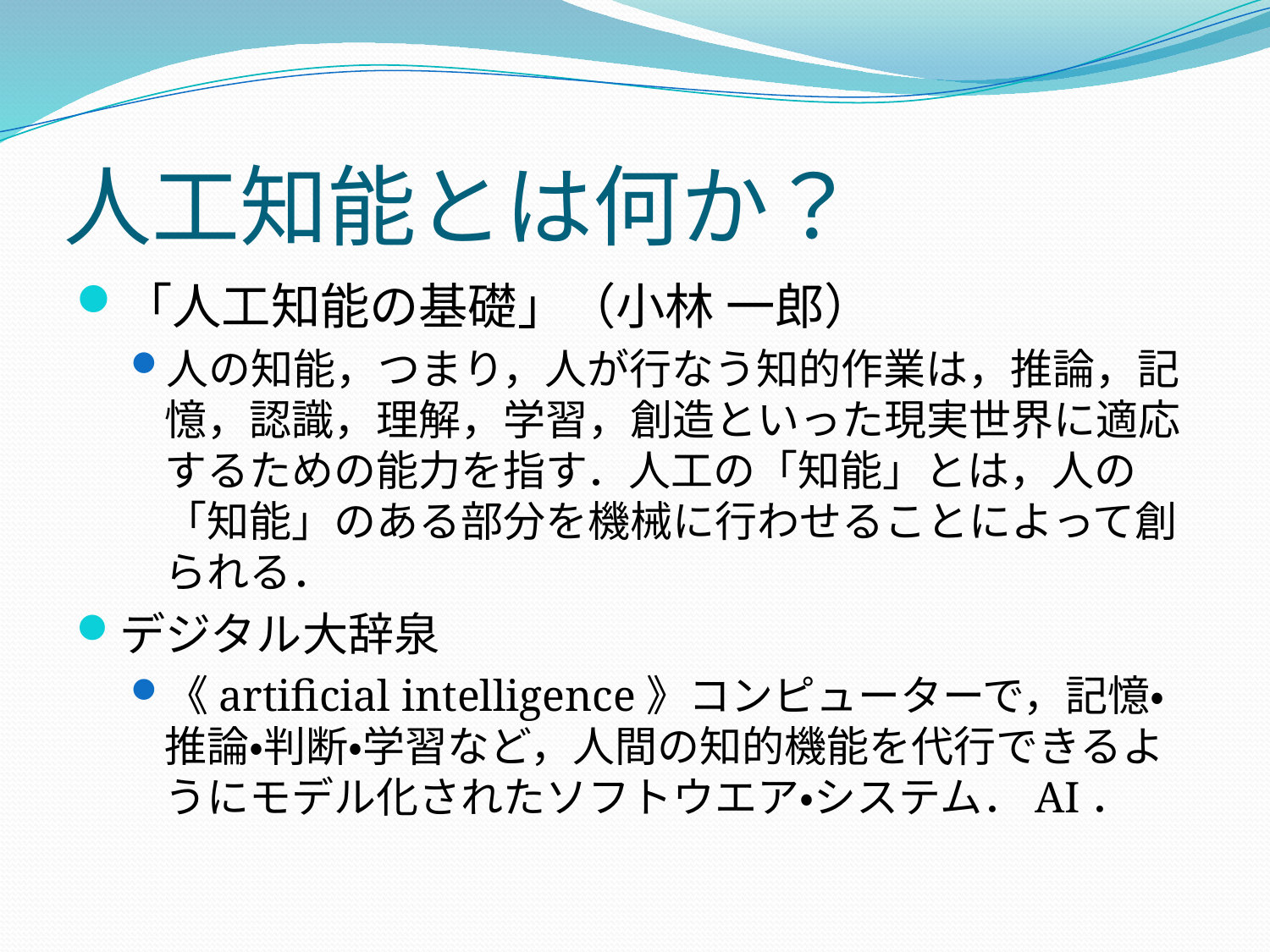

# 人工知能とは何か？
「人工知能の基礎」（小林 一郎）
人の知能，つまり，人が行なう知的作業は，推論，記憶，認識，理解，学習，創造といった現実世界に適応するための能力を指す．人工の「知能」とは，人の「知能」のある部分を機械に行わせることによって創られる．
デジタル大辞泉
《artificial intelligence》コンピューターで，記憶・推論・判断・学習など，人間の知的機能を代行できるようにモデル化されたソフトウエア・システム．AI．